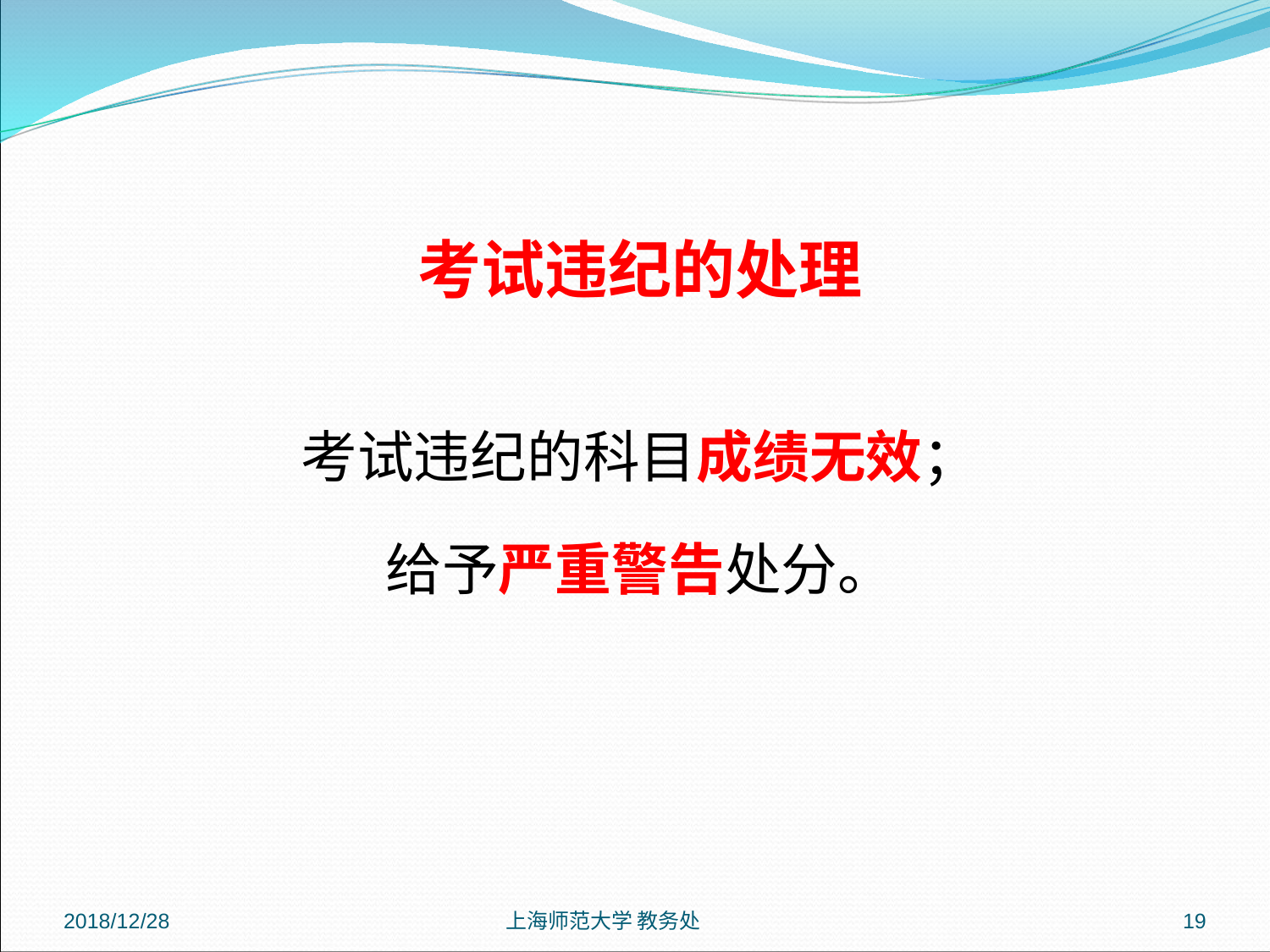

考试违纪的处理

考试违纪的科目成绩无效；
给予严重警告处分。
2018/12/28
上海师范大学 教务处
19